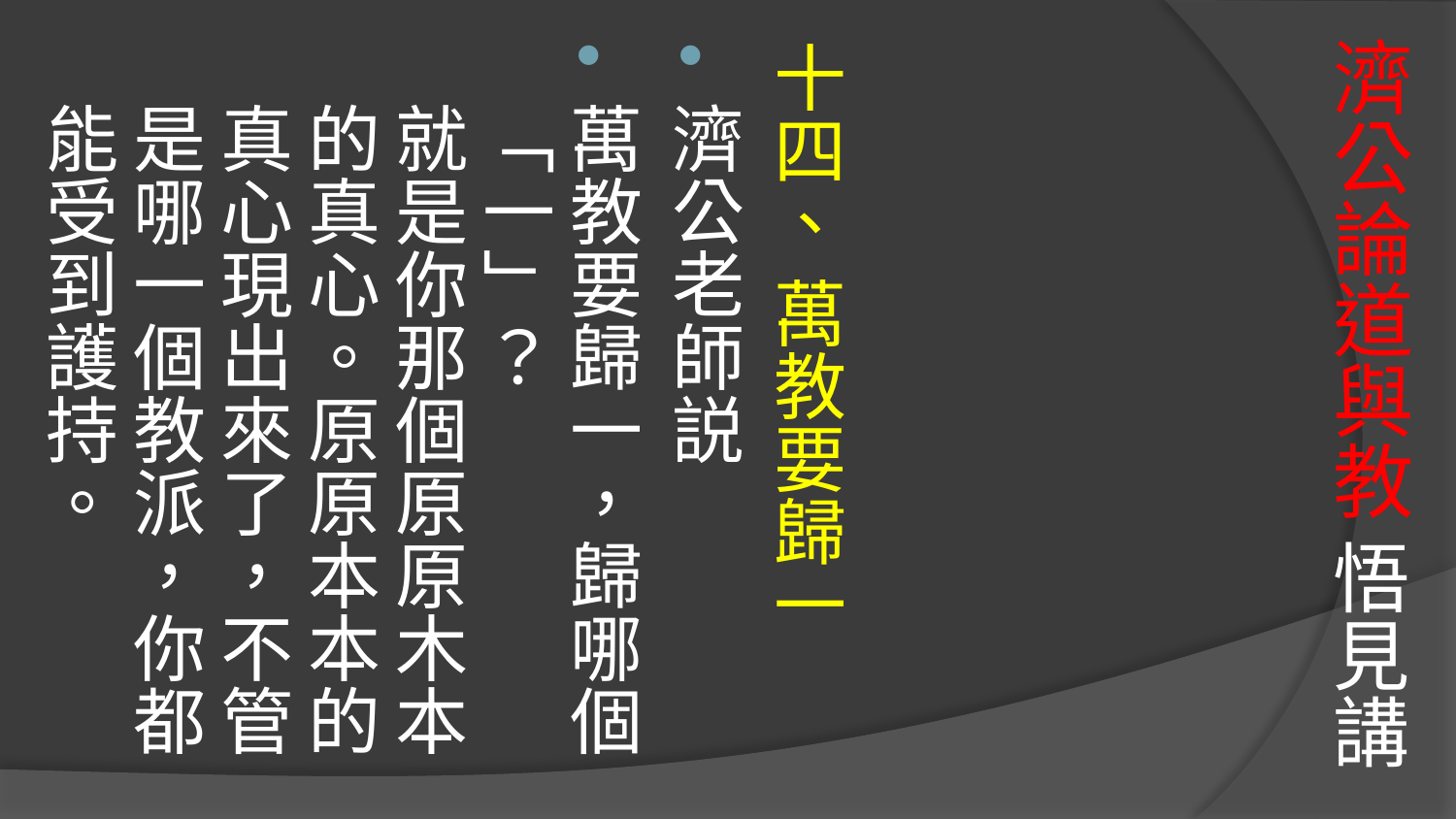

# 濟公論道與教 悟見講
十四、 萬教要歸一
濟公老師説
萬教要歸一，歸哪個「一」？
就是你那個原原木本的真心。原原本本的真心現出來了，不管是哪一個教派，你都能受到護持。